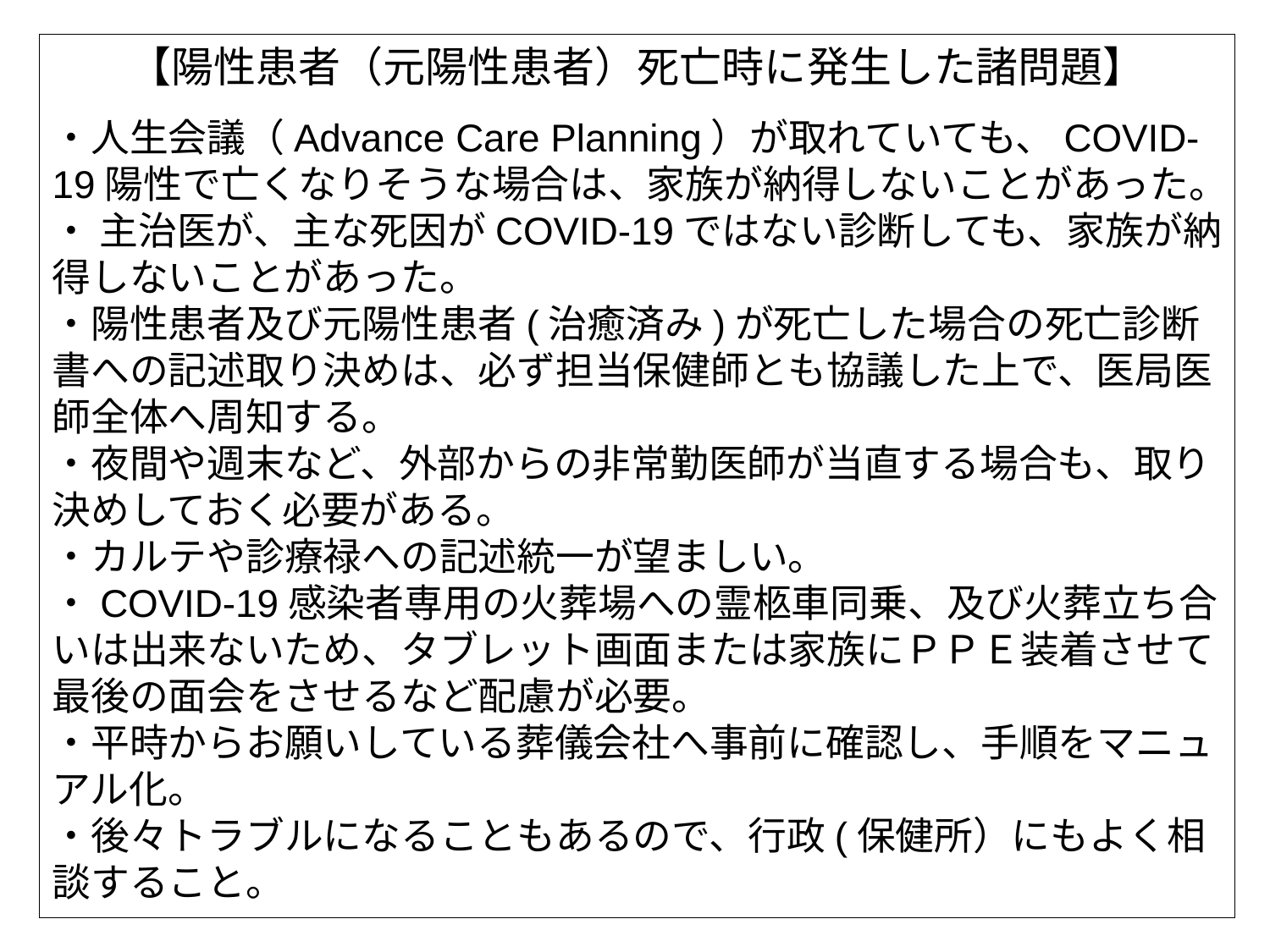

【陽性患者（元陽性患者）死亡時に発生した諸問題】

・人生会議（Advance Care Planning）が取れていても、COVID-19陽性で亡くなりそうな場合は、家族が納得しないことがあった。
・ 主治医が、主な死因がCOVID-19ではない診断しても、家族が納得しないことがあった。
・陽性患者及び元陽性患者(治癒済み)が死亡した場合の死亡診断書への記述取り決めは、必ず担当保健師とも協議した上で、医局医師全体へ周知する。
・夜間や週末など、外部からの非常勤医師が当直する場合も、取り決めしておく必要がある。
・カルテや診療禄への記述統一が望ましい。
・COVID-19感染者専用の火葬場への霊柩車同乗、及び火葬立ち合いは出来ないため、タブレット画面または家族にＰＰＥ装着させて最後の面会をさせるなど配慮が必要。
・平時からお願いしている葬儀会社へ事前に確認し、手順をマニュアル化。
・後々トラブルになることもあるので、行政(保健所）にもよく相談すること。